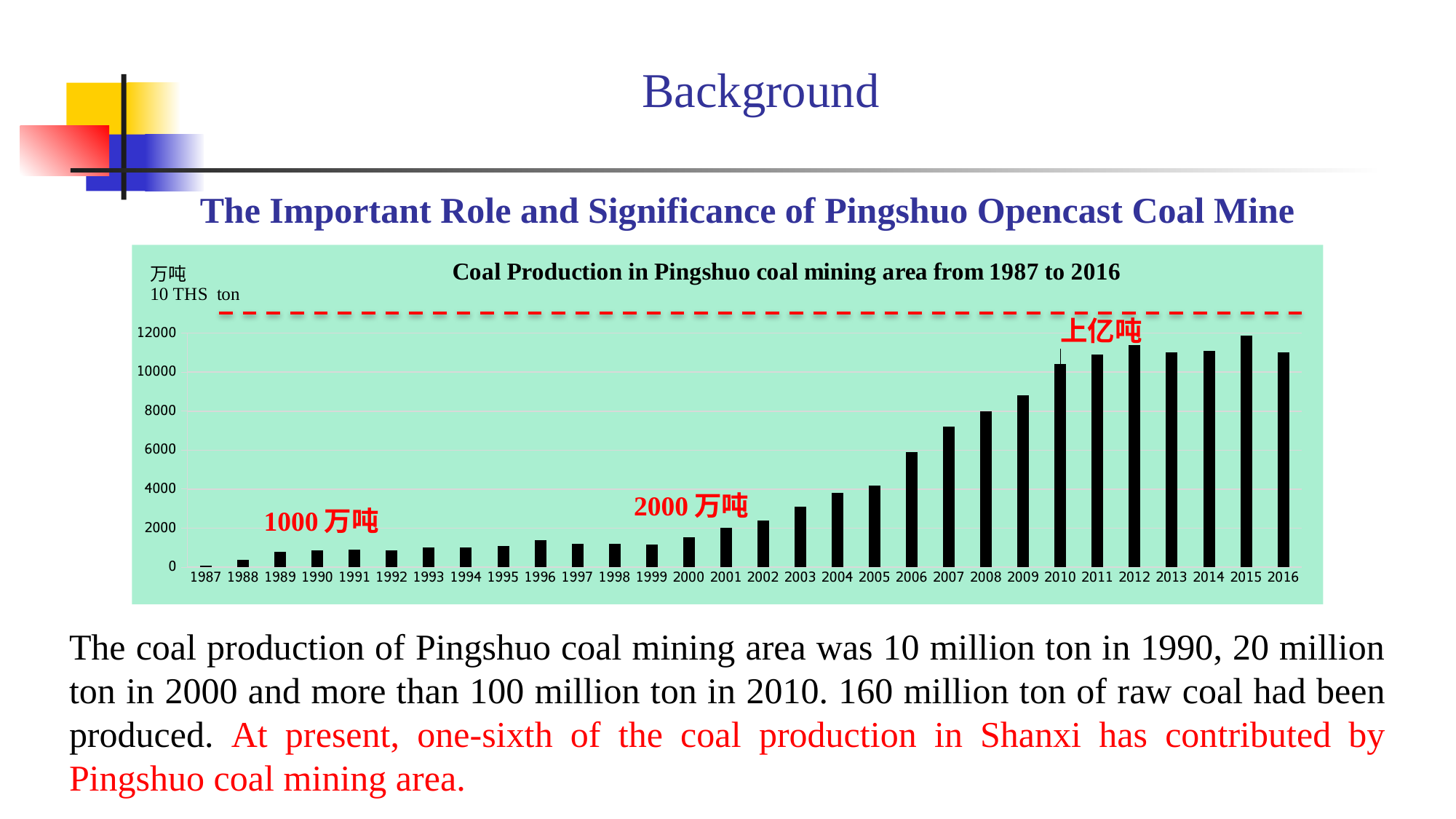

Background
# The Important Role and Significance of Pingshuo Opencast Coal Mine

### Chart: Coal Production in Pingshuo coal mining area from 1987 to 2016

| Category | 原煤产量（万吨） |
|---|---|
| 1987 | 80.0 |
| 1988 | 360.0 |
| 1989 | 780.0 |
| 1990 | 850.0 |
| 1991 | 880.0 |
| 1992 | 875.0 |
| 1993 | 1000.0 |
| 1994 | 1020.0 |
| 1995 | 1100.0 |
| 1996 | 1400.0 |
| 1997 | 1200.0 |
| 1998 | 1200.0 |
| 1999 | 1150.0 |
| 2000 | 1550.0 |
| 2001 | 2010.0 |
| 2002 | 2400.0 |
| 2003 | 3100.0 |
| 2004 | 3800.0 |
| 2005 | 4200.0 |
| 2006 | 5900.0 |
| 2007 | 7200.0 |
| 2008 | 8000.0 |
| 2009 | 8800.0 |
| 2010 | 10400.0 |
| 2011 | 10900.0 |
| 2012 | 11400.0 |
| 2013 | 11000.0 |
| 2014 | 11100.0 |
| 2015 | 11880.0 |
| 2016 | 11000.0 |
The coal production of Pingshuo coal mining area was 10 million ton in 1990, 20 million ton in 2000 and more than 100 million ton in 2010. 160 million ton of raw coal had been produced. At present, one-sixth of the coal production in Shanxi has contributed by Pingshuo coal mining area.